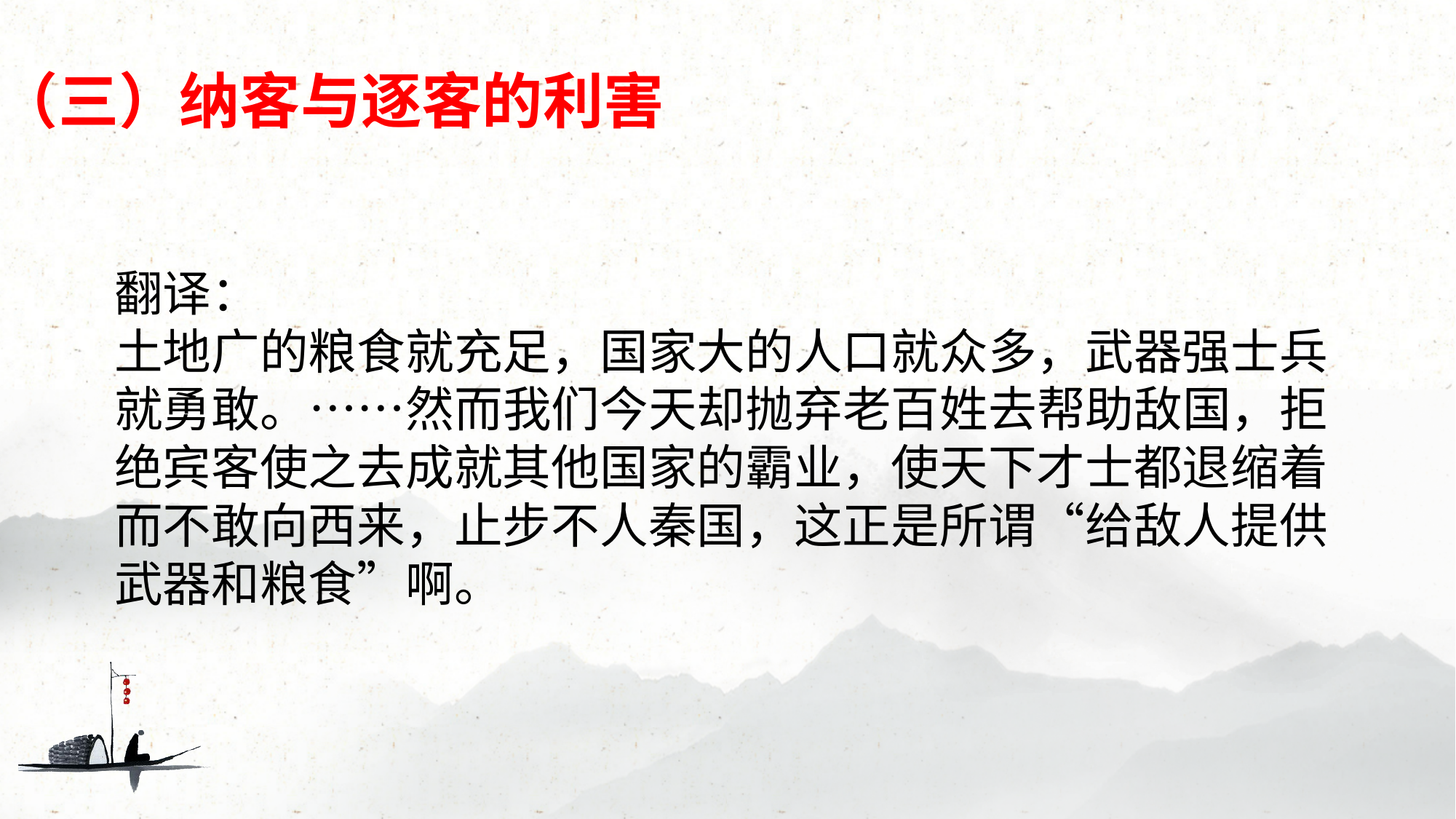

（三）纳客与逐客的利害
翻译：
土地广的粮食就充足，国家大的人口就众多，武器强士兵就勇敢。……然而我们今天却抛弃老百姓去帮助敌国，拒绝宾客使之去成就其他国家的霸业，使天下才士都退缩着而不敢向西来，止步不人秦国，这正是所谓“给敌人提供武器和粮食”啊。